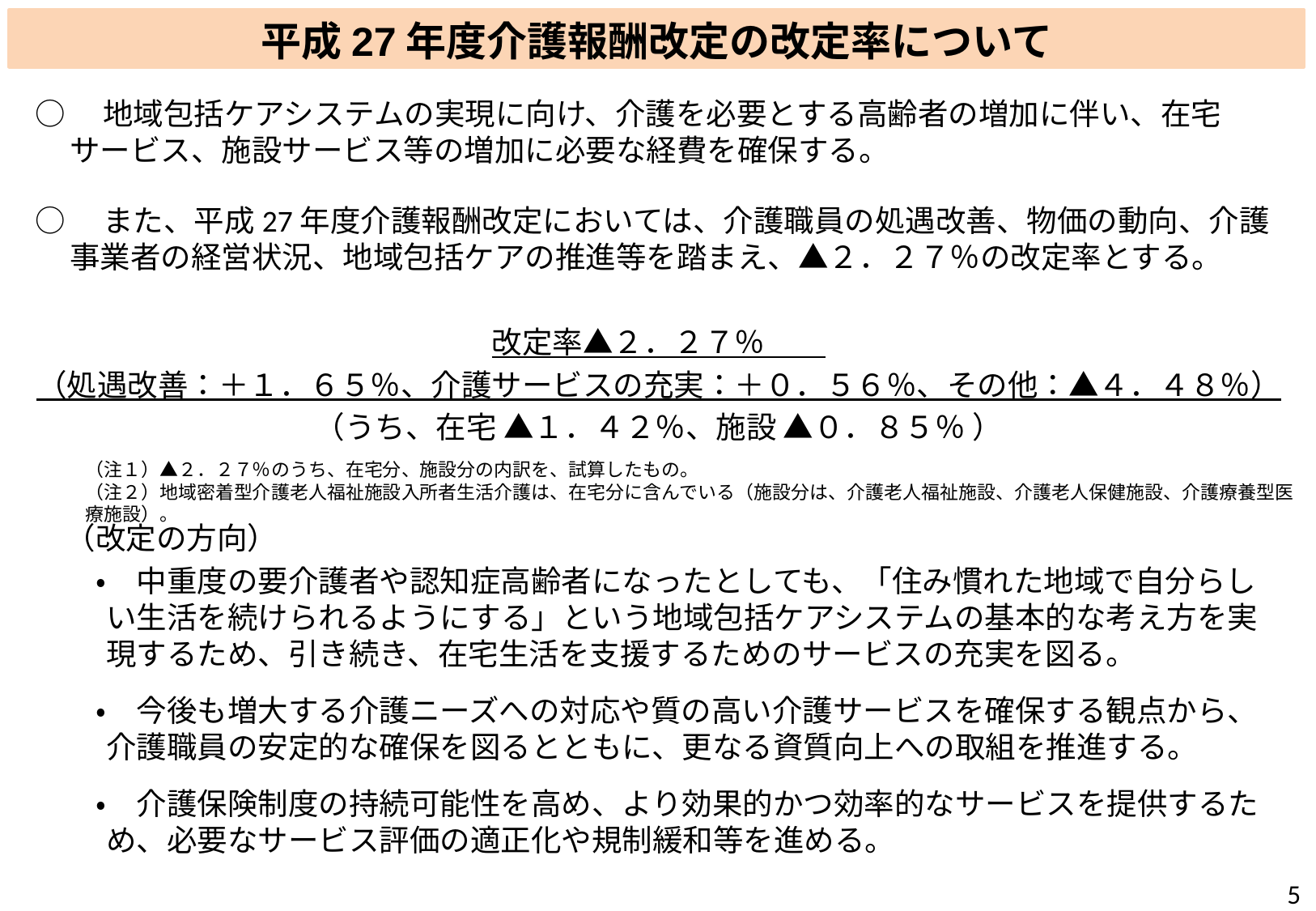

平成27年度介護報酬改定の改定率について
○　地域包括ケアシステムの実現に向け、介護を必要とする高齢者の増加に伴い、在宅サービス、施設サービス等の増加に必要な経費を確保する。

○　また、平成27年度介護報酬改定においては、介護職員の処遇改善、物価の動向、介護事業者の経営状況、地域包括ケアの推進等を踏まえ、▲２．２７％の改定率とする。

改定率▲２．２７％
（処遇改善：＋１．６５％、介護サービスの充実：＋０．５６％、その他：▲４．４８％）
（うち、在宅 ▲１．４２％、施設 ▲０．８５％ ）

　（改定の方向）
　　・　中重度の要介護者や認知症高齢者になったとしても、「住み慣れた地域で自分らしい生活を続けられるようにする」という地域包括ケアシステムの基本的な考え方を実現するため、引き続き、在宅生活を支援するためのサービスの充実を図る。

　　・　今後も増大する介護ニーズへの対応や質の高い介護サービスを確保する観点から、介護職員の安定的な確保を図るとともに、更なる資質向上への取組を推進する。

　　・　介護保険制度の持続可能性を高め、より効果的かつ効率的なサービスを提供するため、必要なサービス評価の適正化や規制緩和等を進める。

（注１）▲２．２７％のうち、在宅分、施設分の内訳を、試算したもの。
（注２）地域密着型介護老人福祉施設入所者生活介護は、在宅分に含んでいる（施設分は、介護老人福祉施設、介護老人保健施設、介護療養型医療施設）。
5